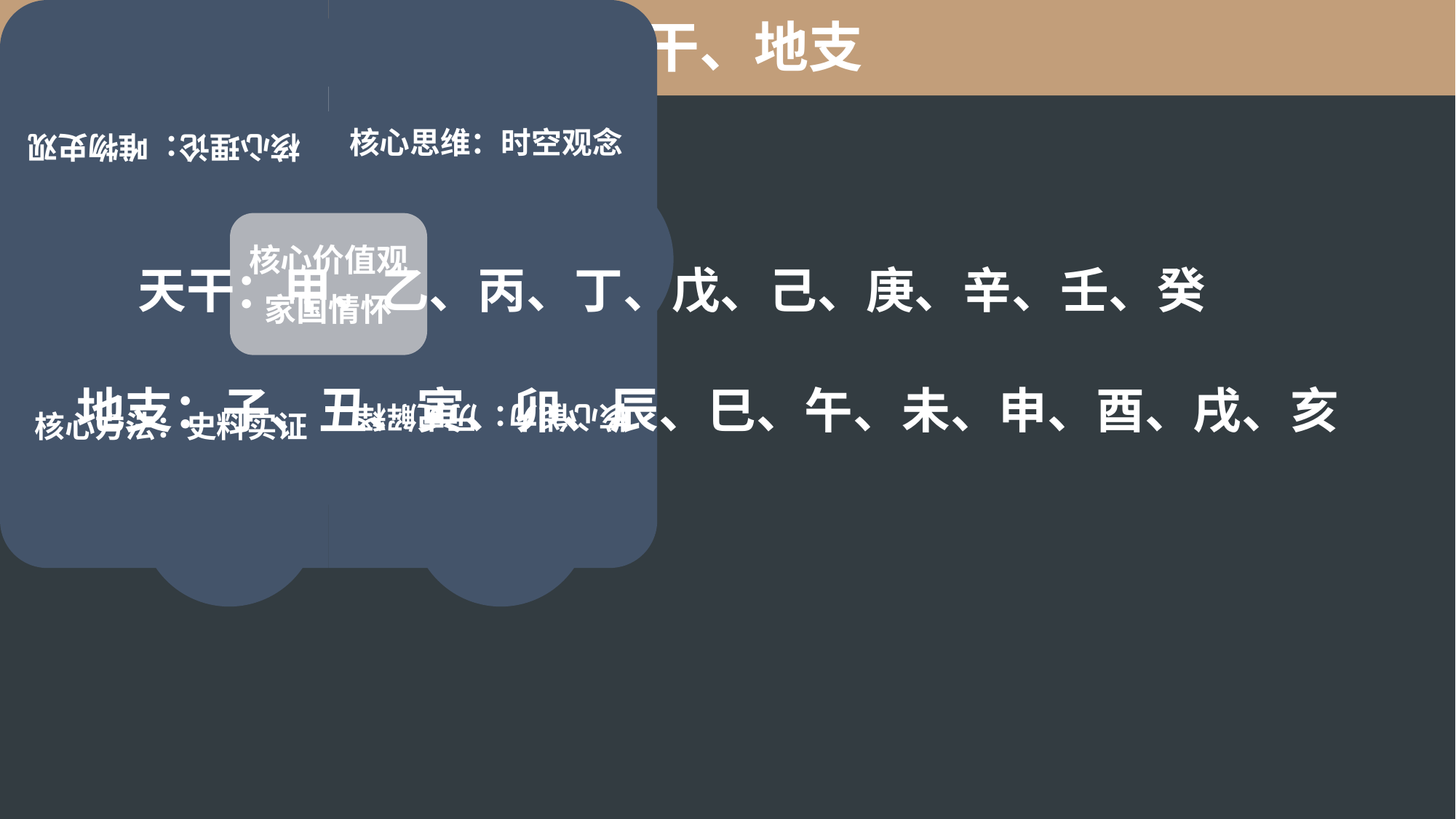

天干、地支
历史学科
核心素养
唯物史观
时空观念
家国情怀
历史解释
史料实证
核心理论：唯物史观
核心思维：时空观念
核心方法：史料实证
核心能力：历史解释
核心价值观
家国情怀
天干：甲、乙、丙、丁、戊、己、庚、辛、壬、癸
地支：子、丑、寅、卯、辰、巳、午、未、申、酉、戌、亥